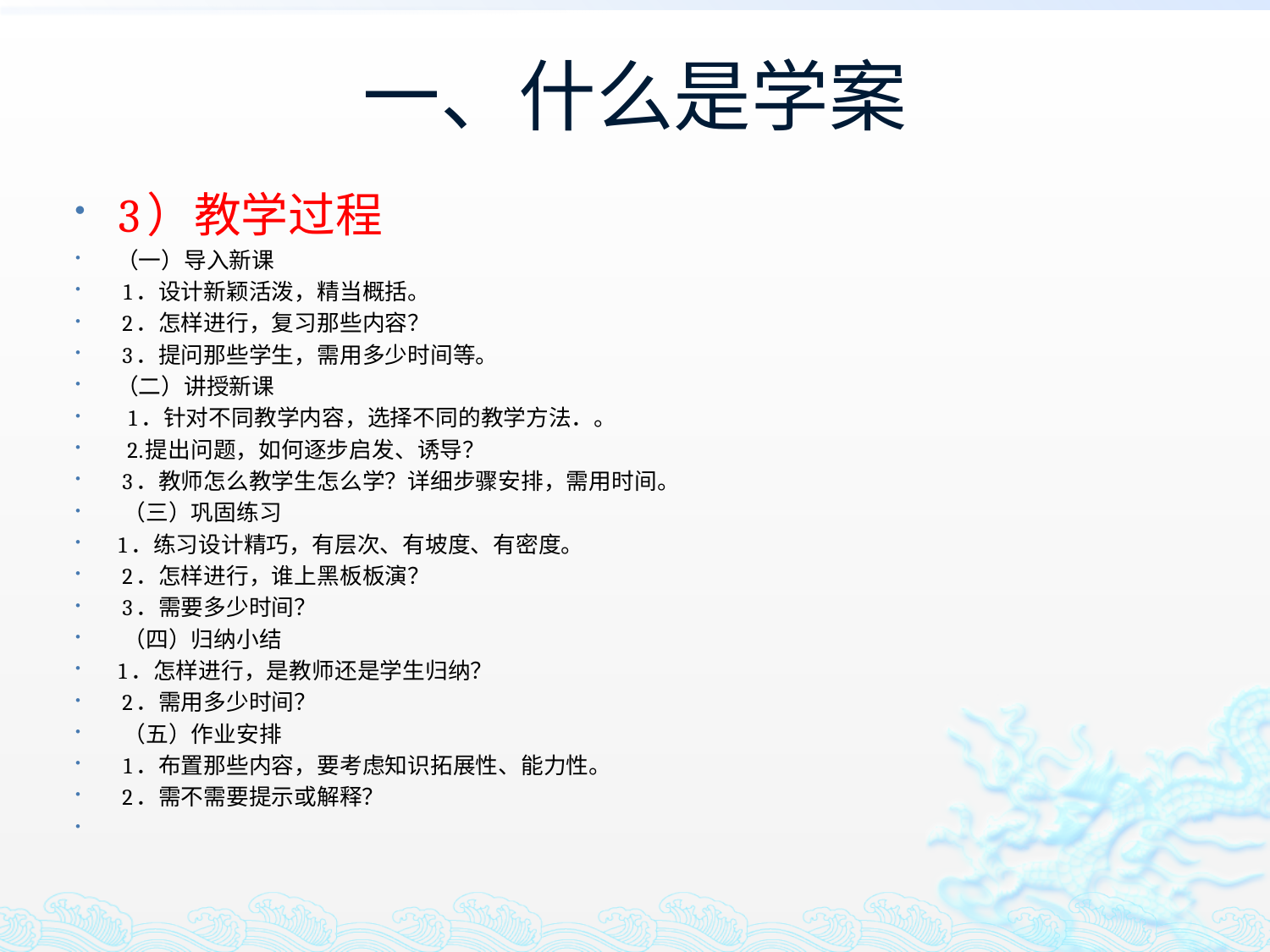

# 一、什么是学案
3）教学过程
（一）导入新课
 1．设计新颖活泼，精当概括。
 2．怎样进行，复习那些内容？
 3．提问那些学生，需用多少时间等。
（二）讲授新课
  1．针对不同教学内容，选择不同的教学方法．。
  2.提出问题，如何逐步启发、诱导？
 3．教师怎么教学生怎么学？详细步骤安排，需用时间。
 （三）巩固练习
1．练习设计精巧，有层次、有坡度、有密度。
 2．怎样进行，谁上黑板板演？
 3．需要多少时间？
 （四）归纳小结
1．怎样进行，是教师还是学生归纳？
 2．需用多少时间？
 （五）作业安排
 1．布置那些内容，要考虑知识拓展性、能力性。
 2．需不需要提示或解释？